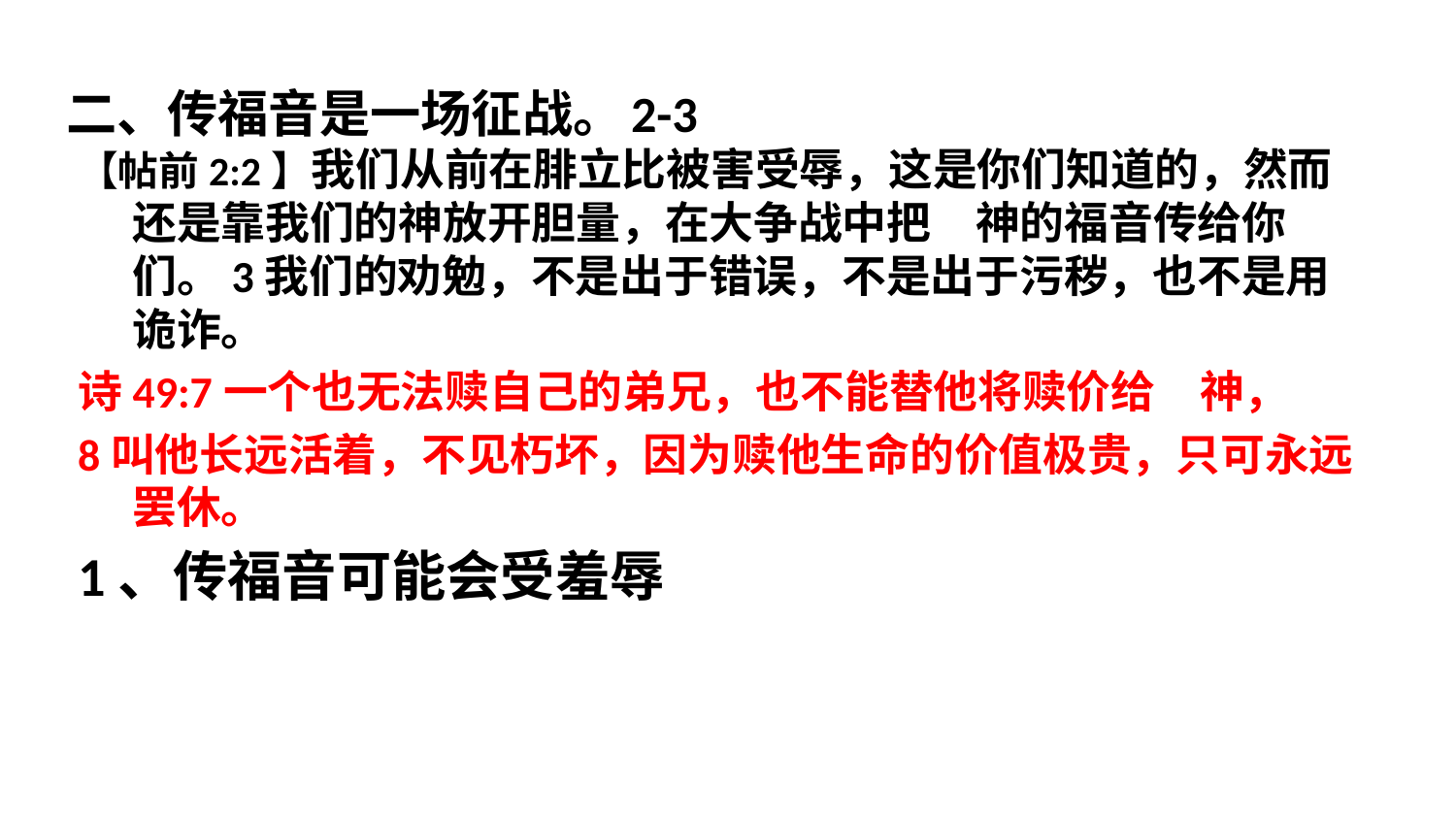

# 二、传福音是一场征战。2-3
【帖前2:2】我们从前在腓立比被害受辱，这是你们知道的，然而还是靠我们的神放开胆量，在大争战中把　神的福音传给你们。3我们的劝勉，不是出于错误，不是出于污秽，也不是用诡诈。
诗49:7一个也无法赎自己的弟兄，也不能替他将赎价给　神，
8叫他长远活着，不见朽坏，因为赎他生命的价值极贵，只可永远罢休。
1、传福音可能会受羞辱